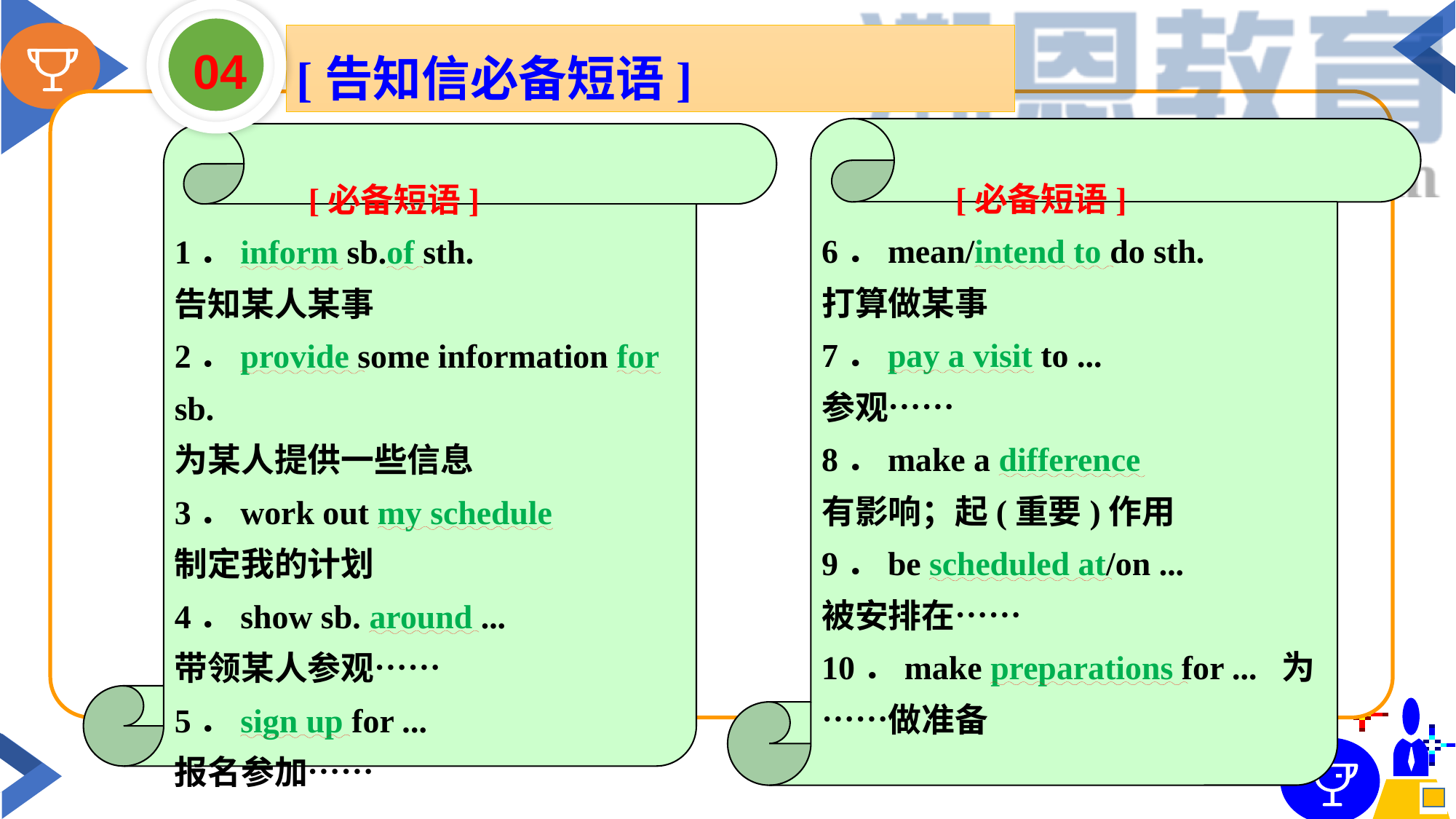

04
[告知信必备短语]
                [必备短语]
6．mean/intend to do sth.
打算做某事
7．pay a visit to ...
参观……
8．make a difference
有影响；起(重要)作用
9．be scheduled at/on ...
被安排在……
10．make preparations for ...  为……做准备

                [必备短语]
1．inform sb.of sth.
告知某人某事
2．provide some information for sb.
为某人提供一些信息
3．work out my schedule
制定我的计划
4．show sb. around ...
带领某人参观……
5．sign up for ...
报名参加……